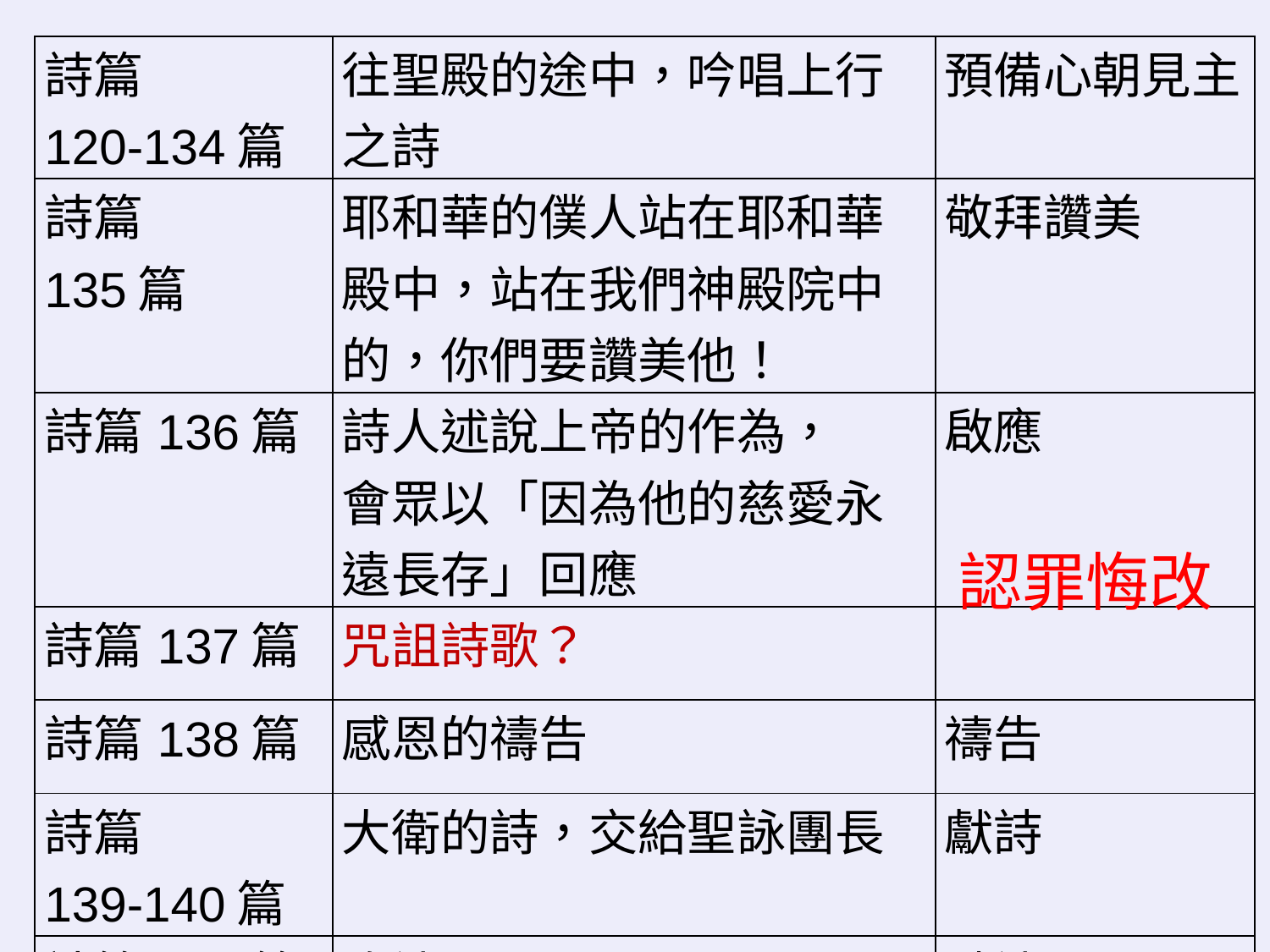

| 詩篇 120-134篇 | 往聖殿的途中，吟唱上行之詩 | 預備心朝見主 |
| --- | --- | --- |
| 詩篇 135篇 | 耶和華的僕人站在耶和華殿中，站在我們神殿院中的，你們要讚美他！ | 敬拜讚美 |
| 詩篇136篇 | 詩人述說上帝的作為， 會眾以「因為他的慈愛永遠長存」回應 | 啟應 |
| 詩篇137篇 | 咒詛詩歌？ |  |
| 詩篇138篇 | 感恩的禱告 | 禱告 |
| 詩篇 139-140篇 | 大衛的詩，交給聖詠團長 | 獻詩 |
| 詩篇141篇 | 晚禱 | 默禱 |
認罪悔改